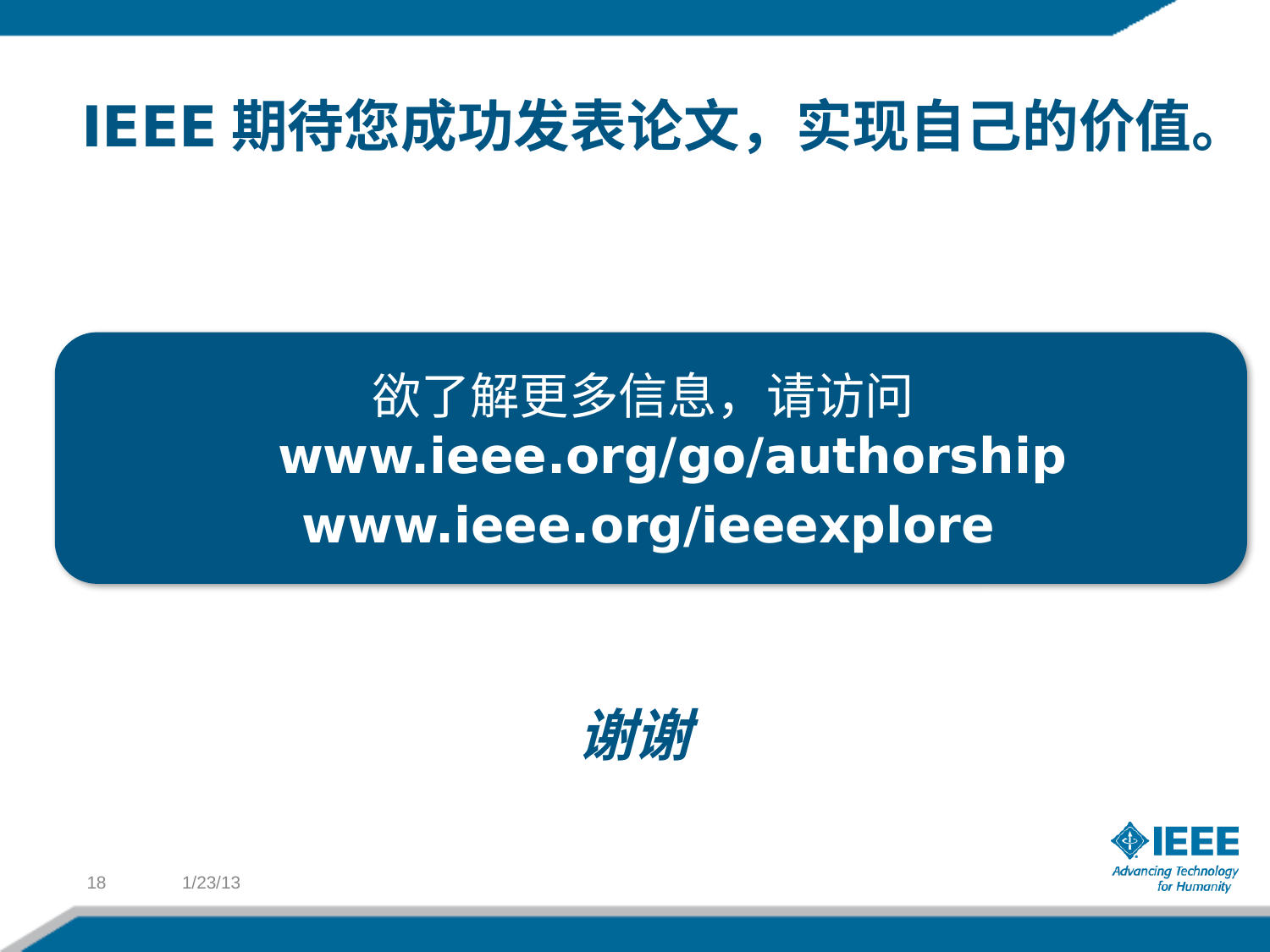

IEEE期待您成功发表论文，实现自己的价值。

欲了解更多信息，请访问
www.ieee.org/go/authorship
www.ieee.org/ieeexplore

# 谢谢
18
1/23/13